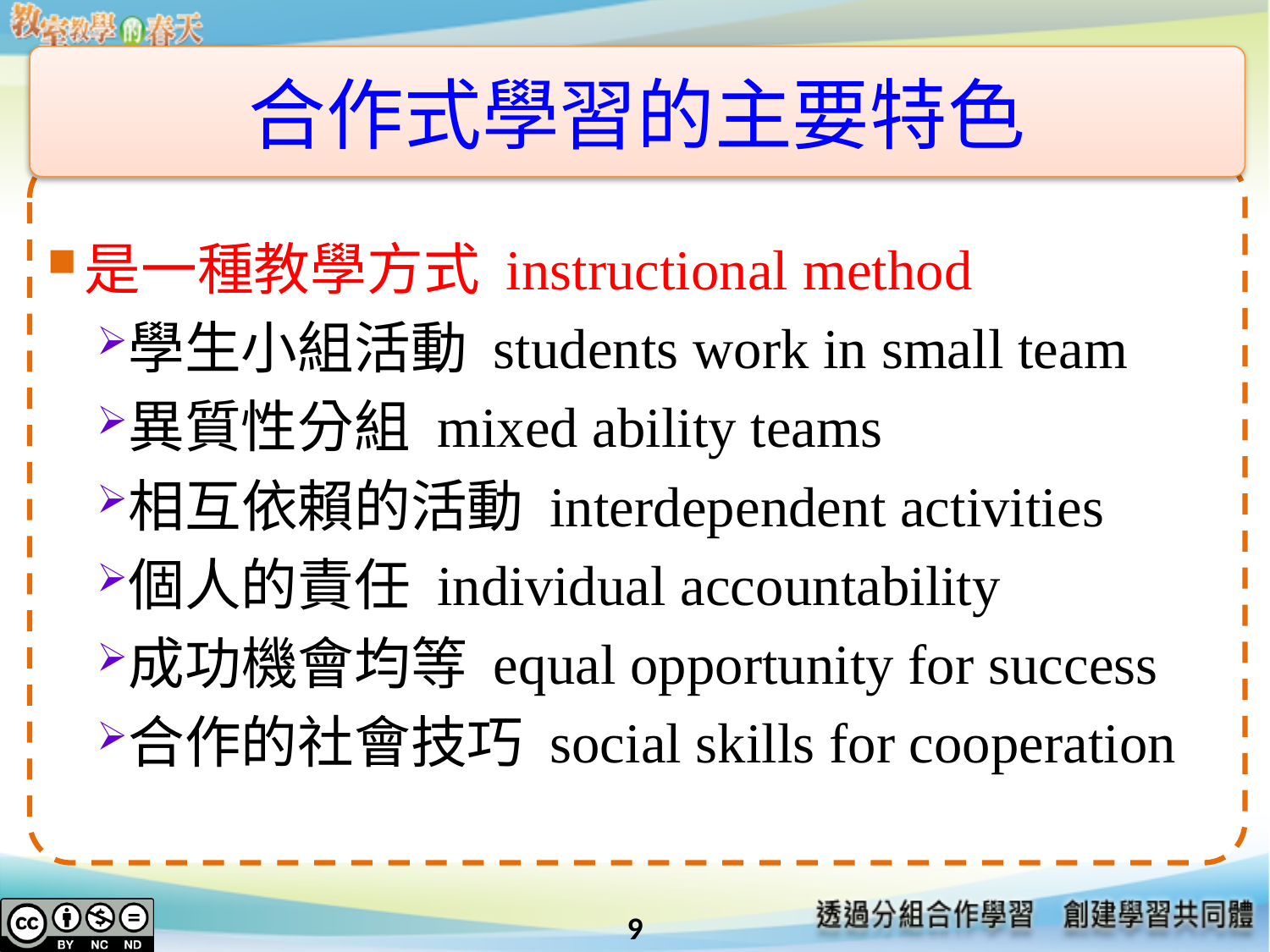

合作式學習的主要特色

是一種教學方式 instructional method
學生小組活動 students work in small team
異質性分組 mixed ability teams
相互依賴的活動 interdependent activities
個人的責任 individual accountability
成功機會均等 equal opportunity for success
合作的社會技巧 social skills for cooperation
9